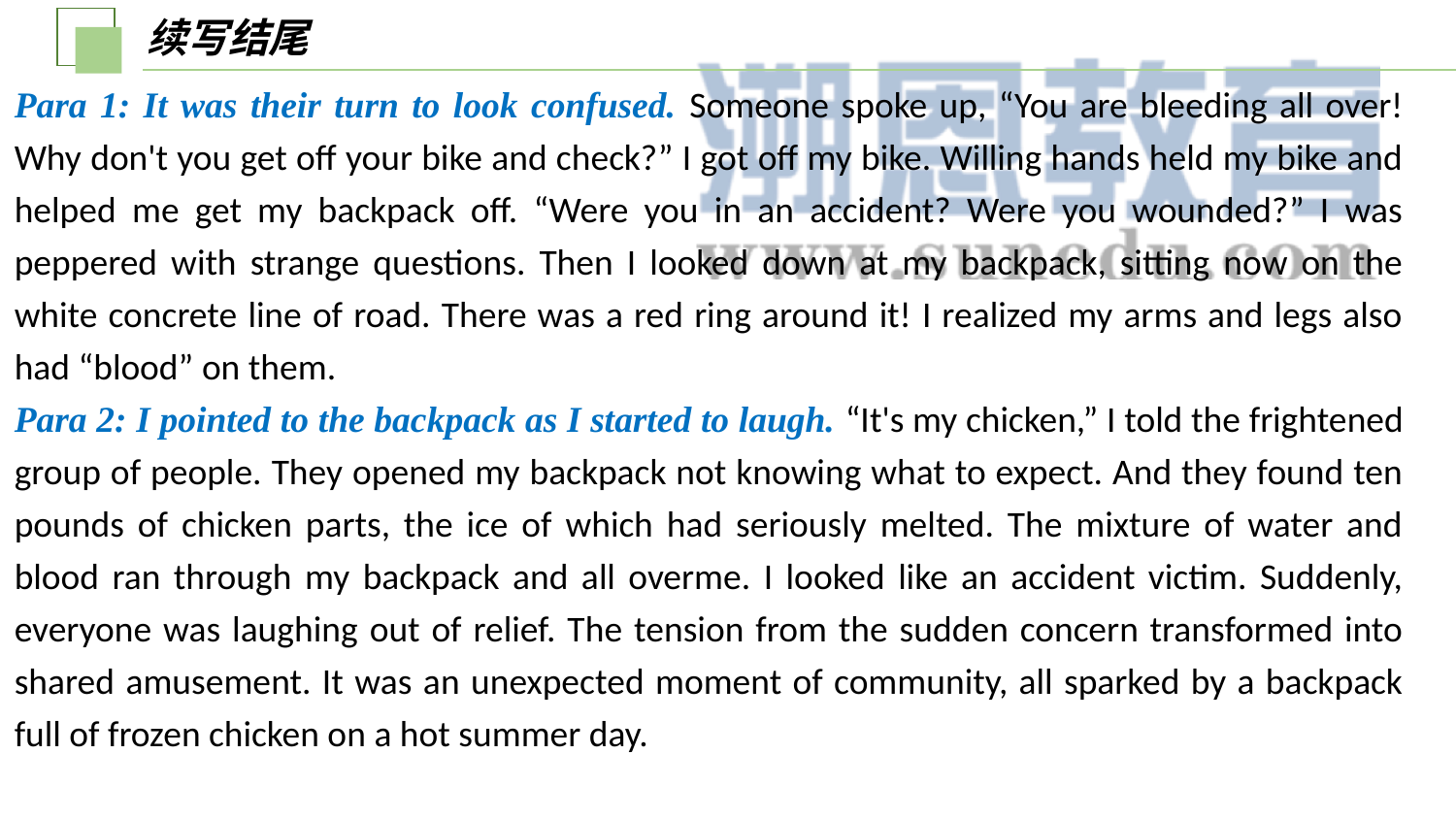

续写结尾

Para 1: It was their turn to look confused. Someone spoke up, “You are bleeding all over! Why don't you get off your bike and check?” I got off my bike. Willing hands held my bike and helped me get my backpack off. “Were you in an accident? Were you wounded?” I was peppered with strange questions. Then I looked down at my backpack, sitting now on the white concrete line of road. There was a red ring around it! I realized my arms and legs also had “blood” on them.
Para 2: I pointed to the backpack as I started to laugh. “It's my chicken,” I told the frightened group of people. They opened my backpack not knowing what to expect. And they found ten pounds of chicken parts, the ice of which had seriously melted. The mixture of water and blood ran through my backpack and all overme. I looked like an accident victim. Suddenly, everyone was laughing out of relief. The tension from the sudden concern transformed into shared amusement. It was an unexpected moment of community, all sparked by a backpack full of frozen chicken on a hot summer day.